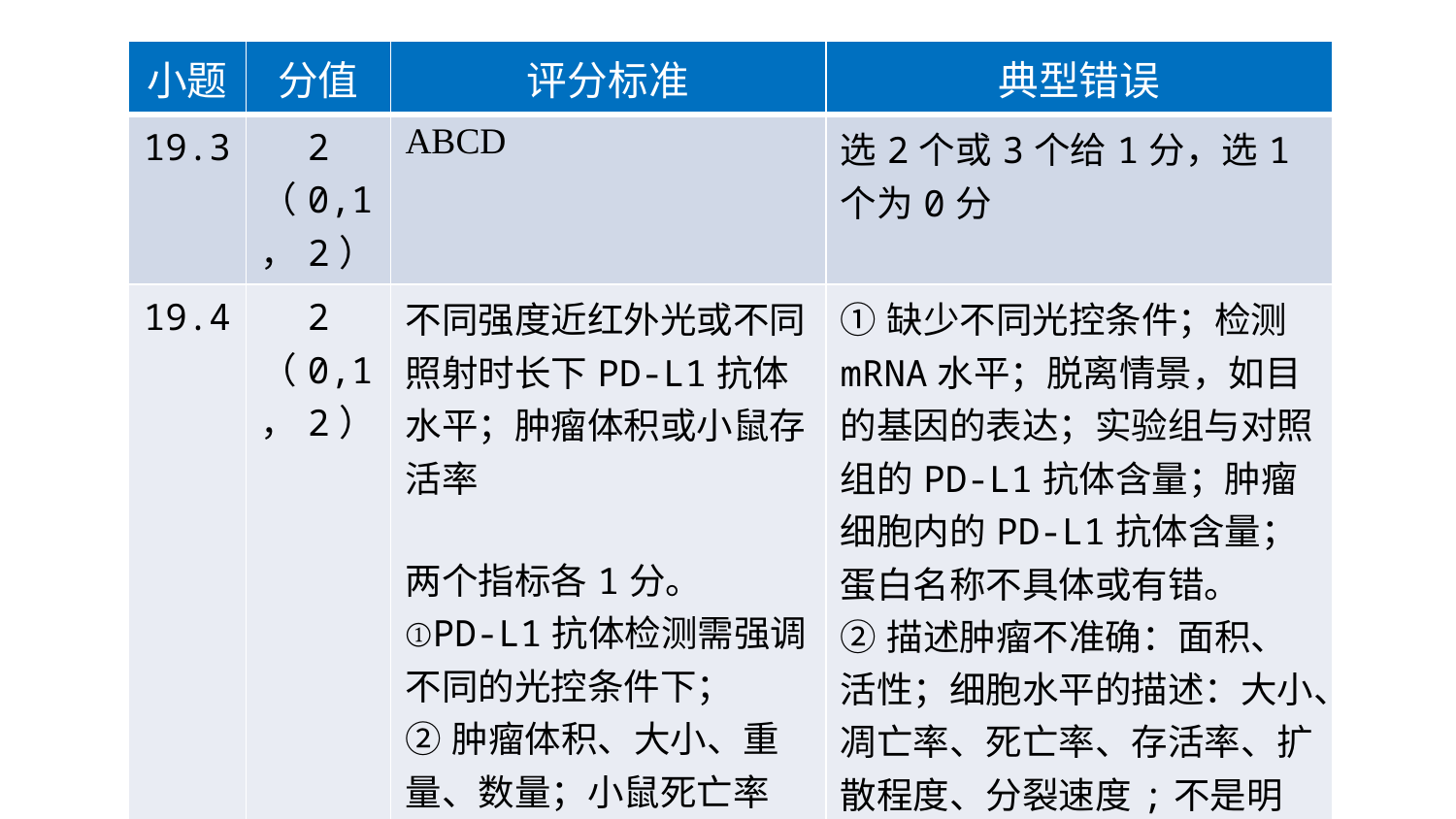

| 小题 | 分值 | 评分标准 | 典型错误 |
| --- | --- | --- | --- |
| 19.3 | 2 （0,1，2） | ABCD | 选2个或3个给1分，选1个为0分 |
| 19.4 | 2 （0,1，2） | 不同强度近红外光或不同照射时长下PD-L1抗体水平；肿瘤体积或小鼠存活率 两个指标各1分。 ①PD-L1抗体检测需强调不同的光控条件下； ②肿瘤体积、大小、重量、数量；小鼠死亡率 | ①缺少不同光控条件；检测mRNA水平；脱离情景，如目的基因的表达；实验组与对照组的PD-L1抗体含量；肿瘤细胞内的PD-L1抗体含量； 蛋白名称不具体或有错。 ②描述肿瘤不准确：面积、活性；细胞水平的描述：大小、凋亡率、死亡率、存活率、扩散程度、分裂速度;不是明确的检测指标：肿瘤生长情况、发育情况、抑制情况 |